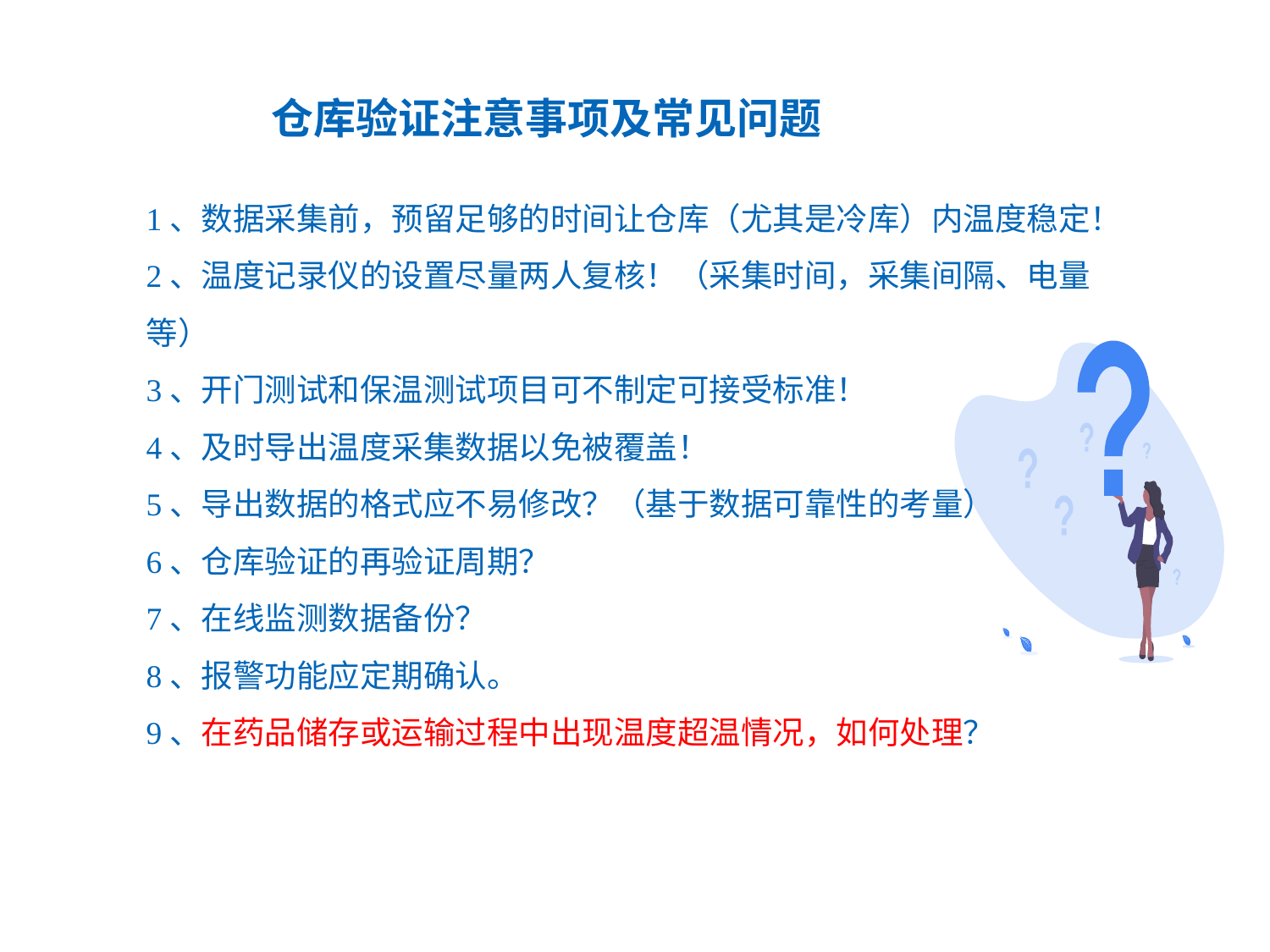

仓库验证注意事项及常见问题问题
1、数据采集前，预留足够的时间让仓库（尤其是冷库）内温度稳定！
2、温度记录仪的设置尽量两人复核！（采集时间，采集间隔、电量等）
3、开门测试和保温测试项目可不制定可接受标准！
4、及时导出温度采集数据以免被覆盖！
5、导出数据的格式应不易修改？（基于数据可靠性的考量）
6、仓库验证的再验证周期？
7、在线监测数据备份？
8、报警功能应定期确认。
9、在药品储存或运输过程中出现温度超温情况，如何处理？